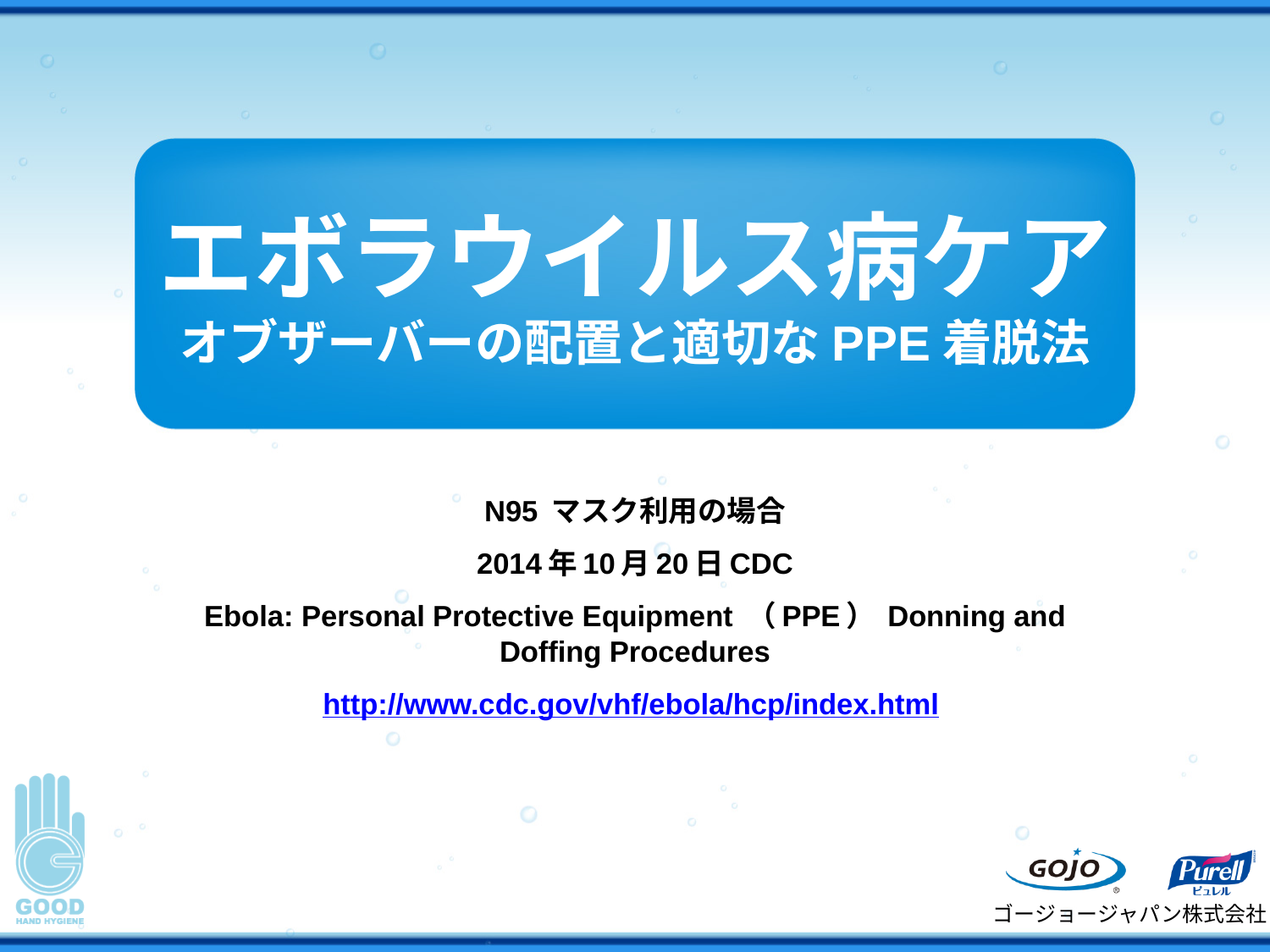

# エボラウイルス病ケア オブザーバーの配置と適切なPPE着脱法
N95 マスク利用の場合
2014年10月20日CDC
Ebola: Personal Protective Equipment （PPE） Donning and Doffing Procedures
http://www.cdc.gov/vhf/ebola/hcp/index.html